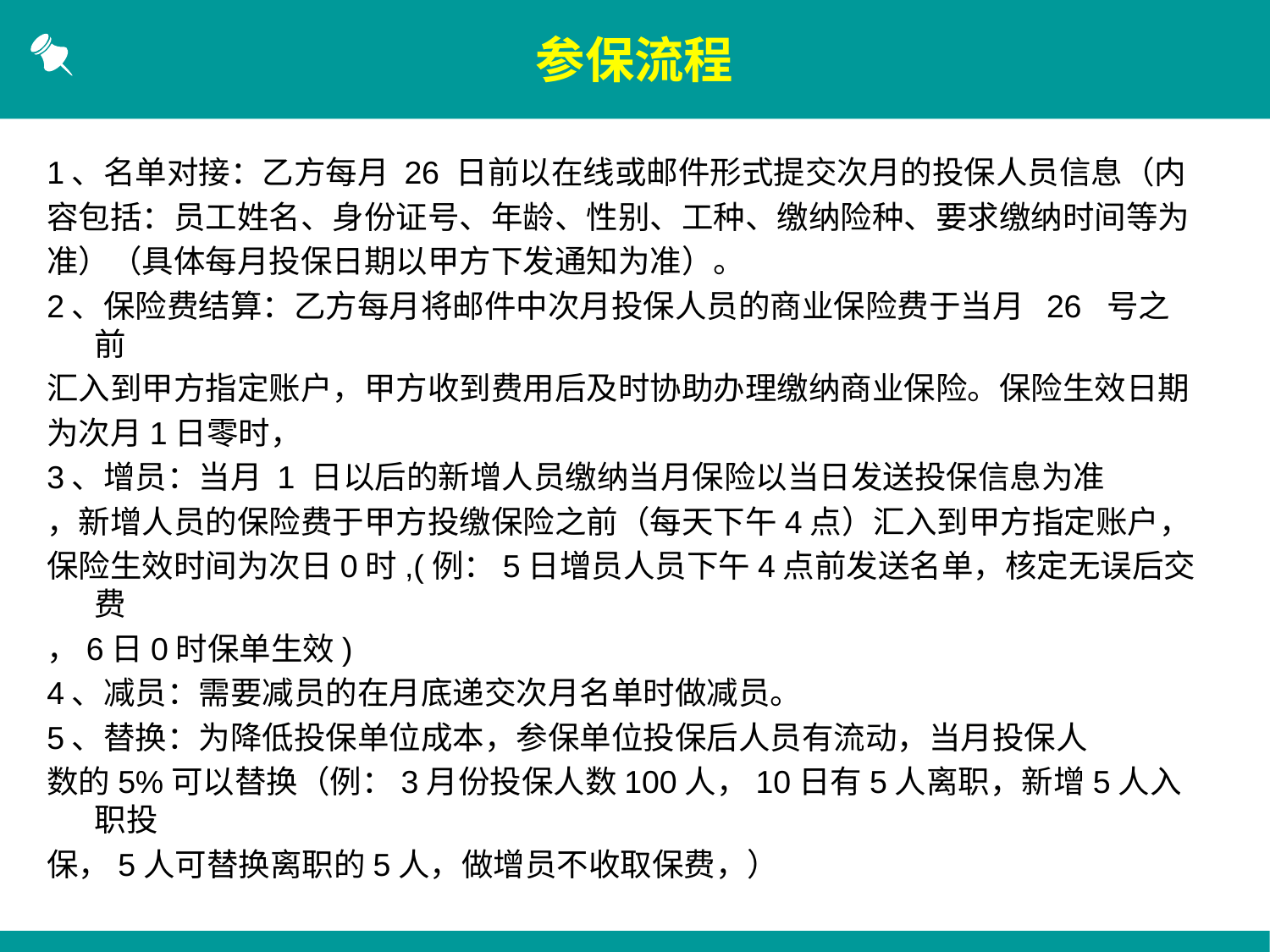

参保流程

1、名单对接：乙方每月 26 日前以在线或邮件形式提交次月的投保人员信息（内
容包括：员工姓名、身份证号、年龄、性别、工种、缴纳险种、要求缴纳时间等为
准）（具体每月投保日期以甲方下发通知为准）。
2、保险费结算：乙方每月将邮件中次月投保人员的商业保险费于当月  26  号之前
汇入到甲方指定账户，甲方收到费用后及时协助办理缴纳商业保险。保险生效日期
为次月1日零时，
3、增员：当月 1 日以后的新增人员缴纳当月保险以当日发送投保信息为准
，新增人员的保险费于甲方投缴保险之前（每天下午4点）汇入到甲方指定账户，
保险生效时间为次日0时,(例：5日增员人员下午4点前发送名单，核定无误后交费
，6日0时保单生效)
4、减员：需要减员的在月底递交次月名单时做减员。
5、替换：为降低投保单位成本，参保单位投保后人员有流动，当月投保人
数的5%可以替换（例：3月份投保人数100人，10日有5人离职，新增5人入职投
保，5人可替换离职的5人，做增员不收取保费，）